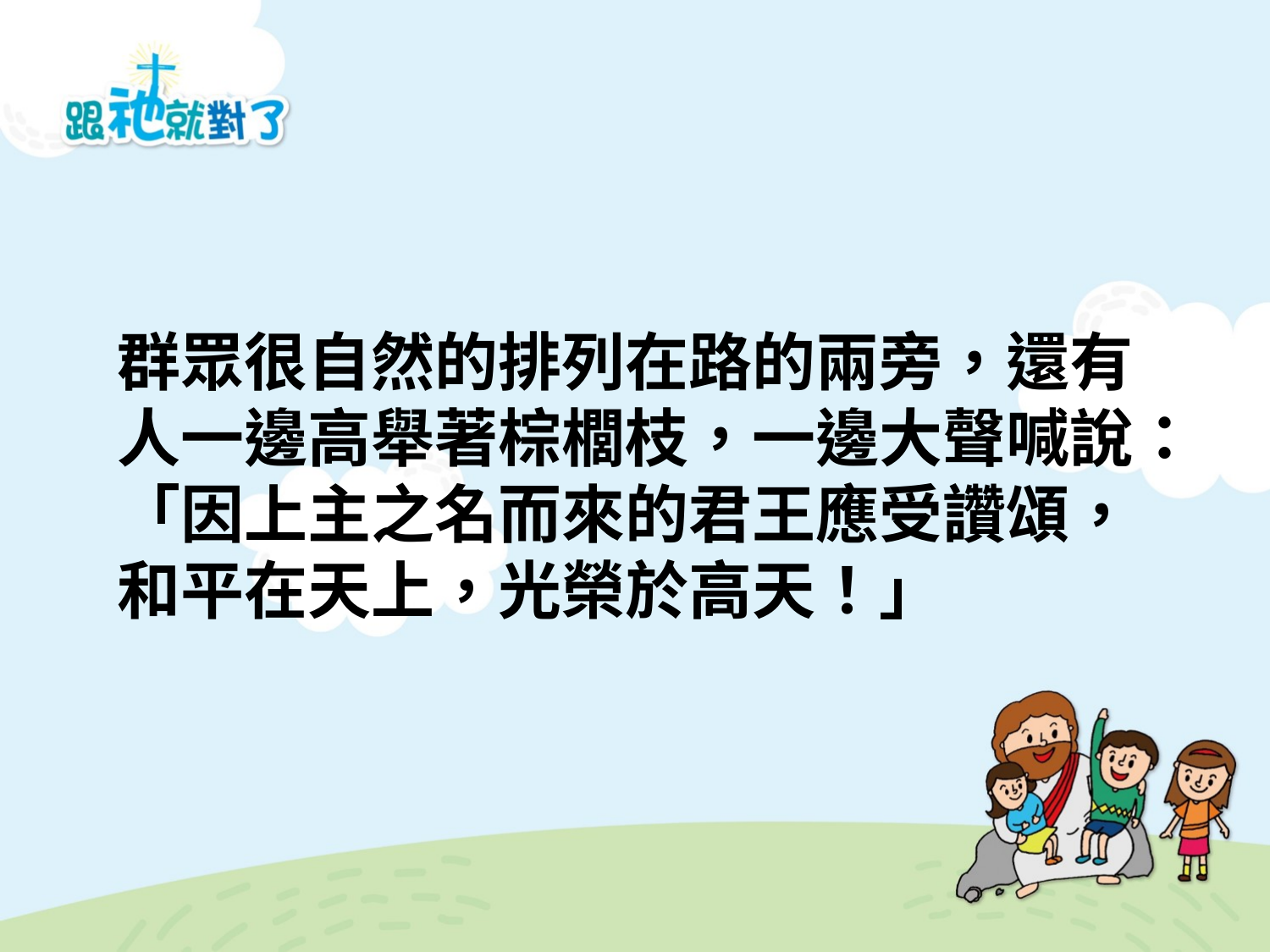

群眾很自然的排列在路的兩旁，還有人一邊高舉著棕櫚枝，一邊大聲喊說：「因上主之名而來的君王應受讚頌，和平在天上，光榮於高天！」